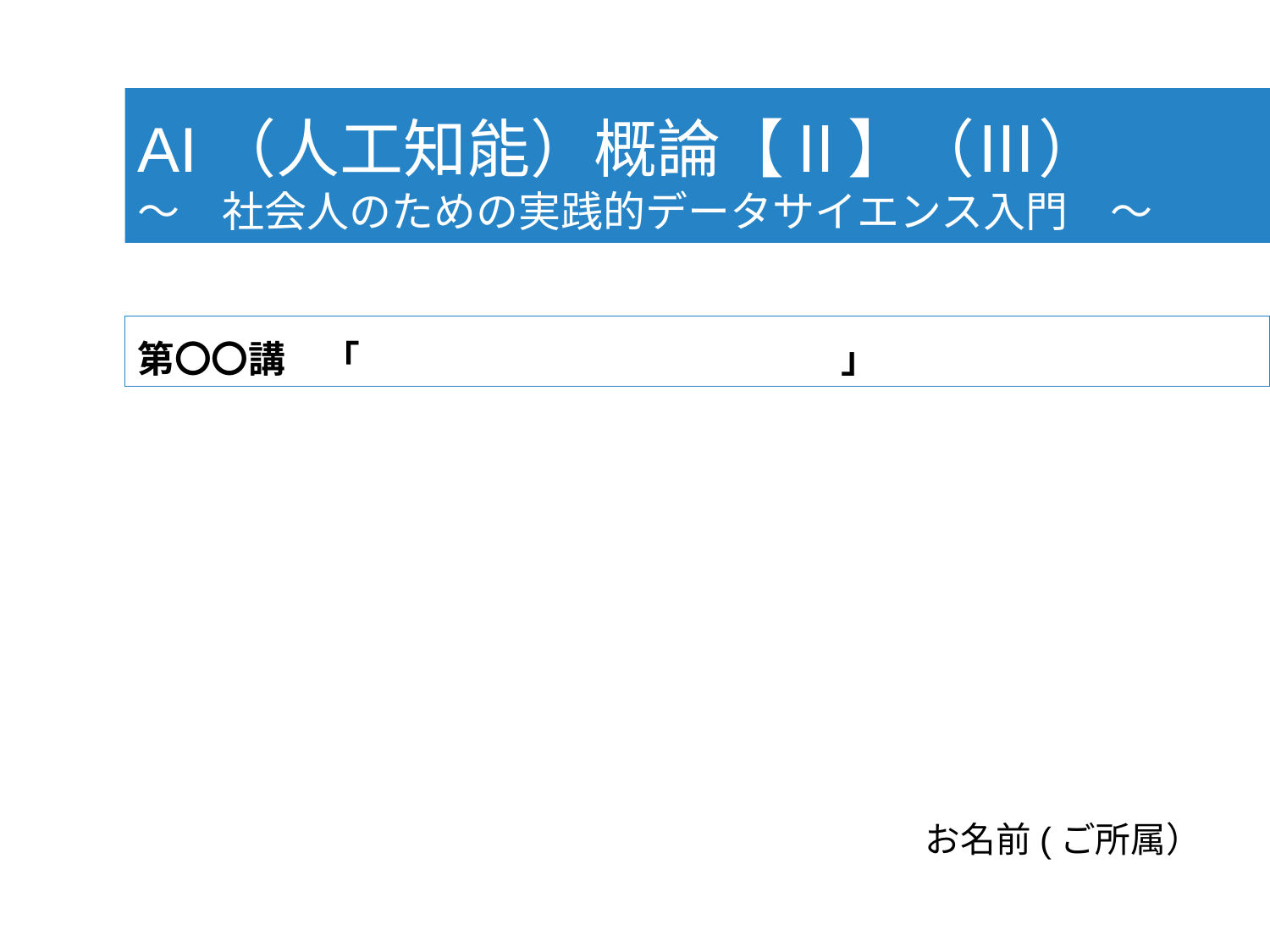

# AI（人工知能）概論【Ⅱ】（Ⅲ） ～　社会人のための実践的データサイエンス入門　～
第〇〇講　「　　　　　　　　　　　　　」
お名前(ご所属）